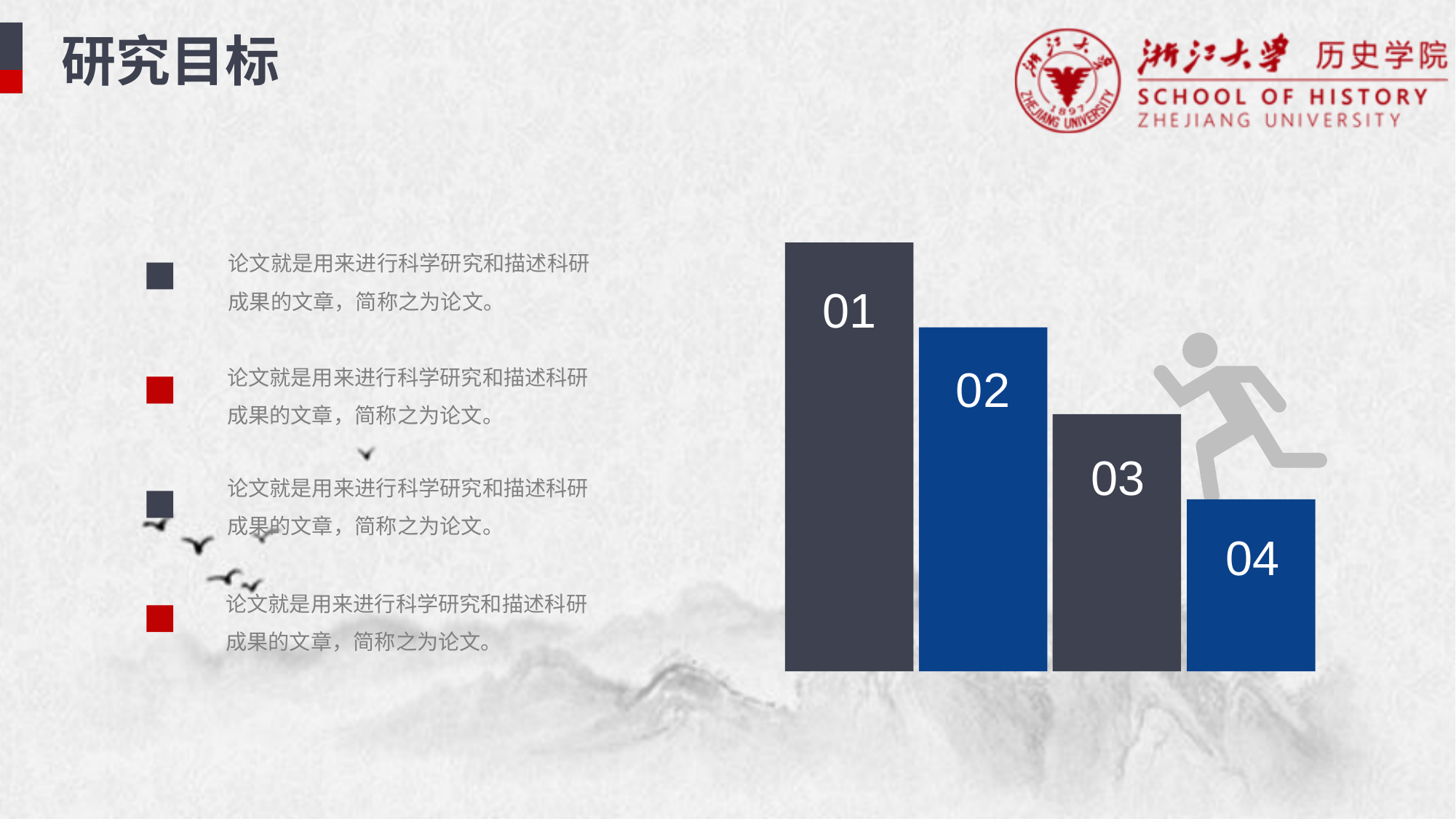

研究目标

论文就是用来进行科学研究和描述科研成果的文章，简称之为论文。

01

02

论文就是用来进行科学研究和描述科研成果的文章，简称之为论文。

03
论文就是用来进行科学研究和描述科研成果的文章，简称之为论文。

04
论文就是用来进行科学研究和描述科研成果的文章，简称之为论文。